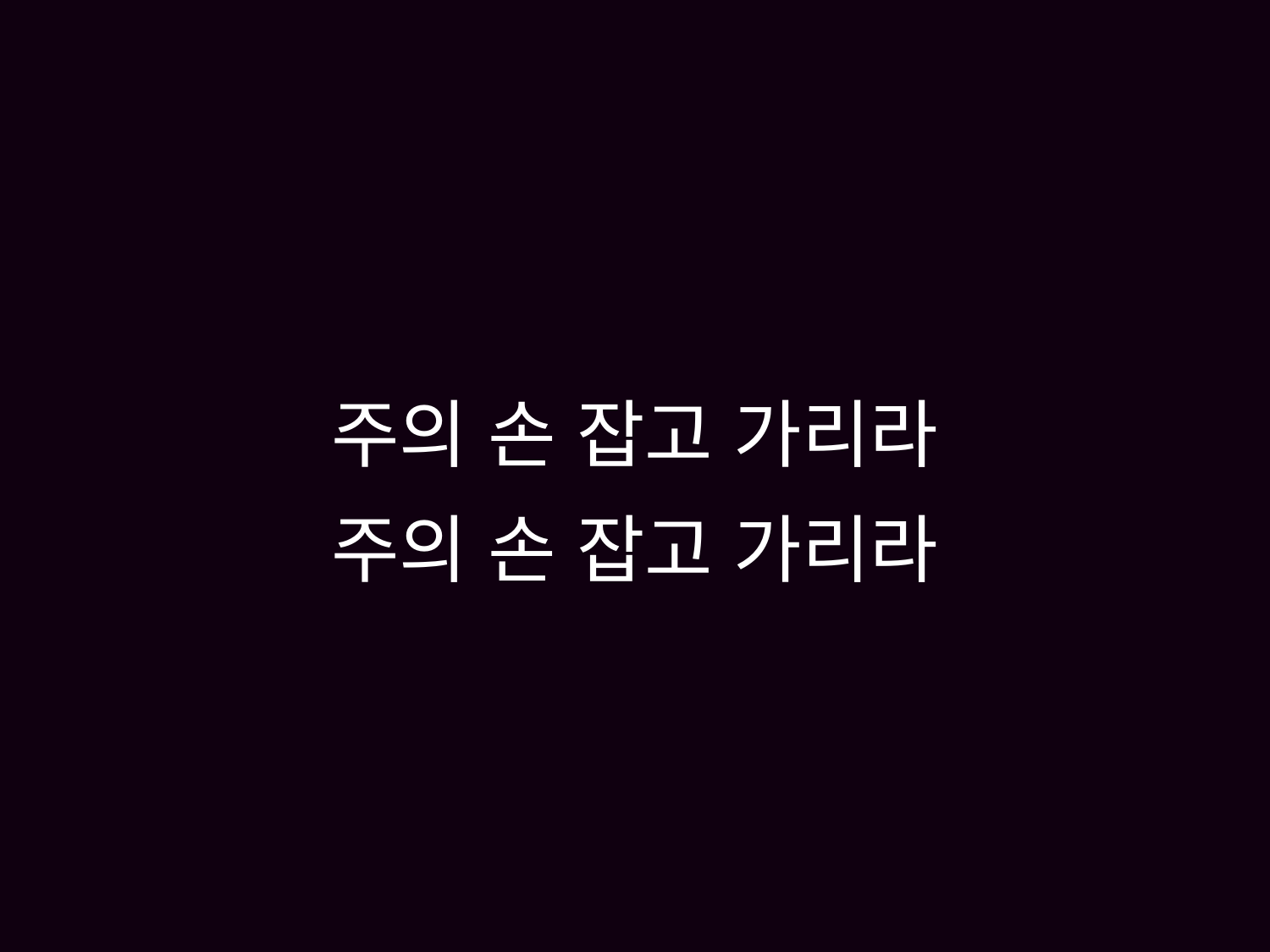

# 주의 손 잡고 가리라 주의 손 잡고 가리라